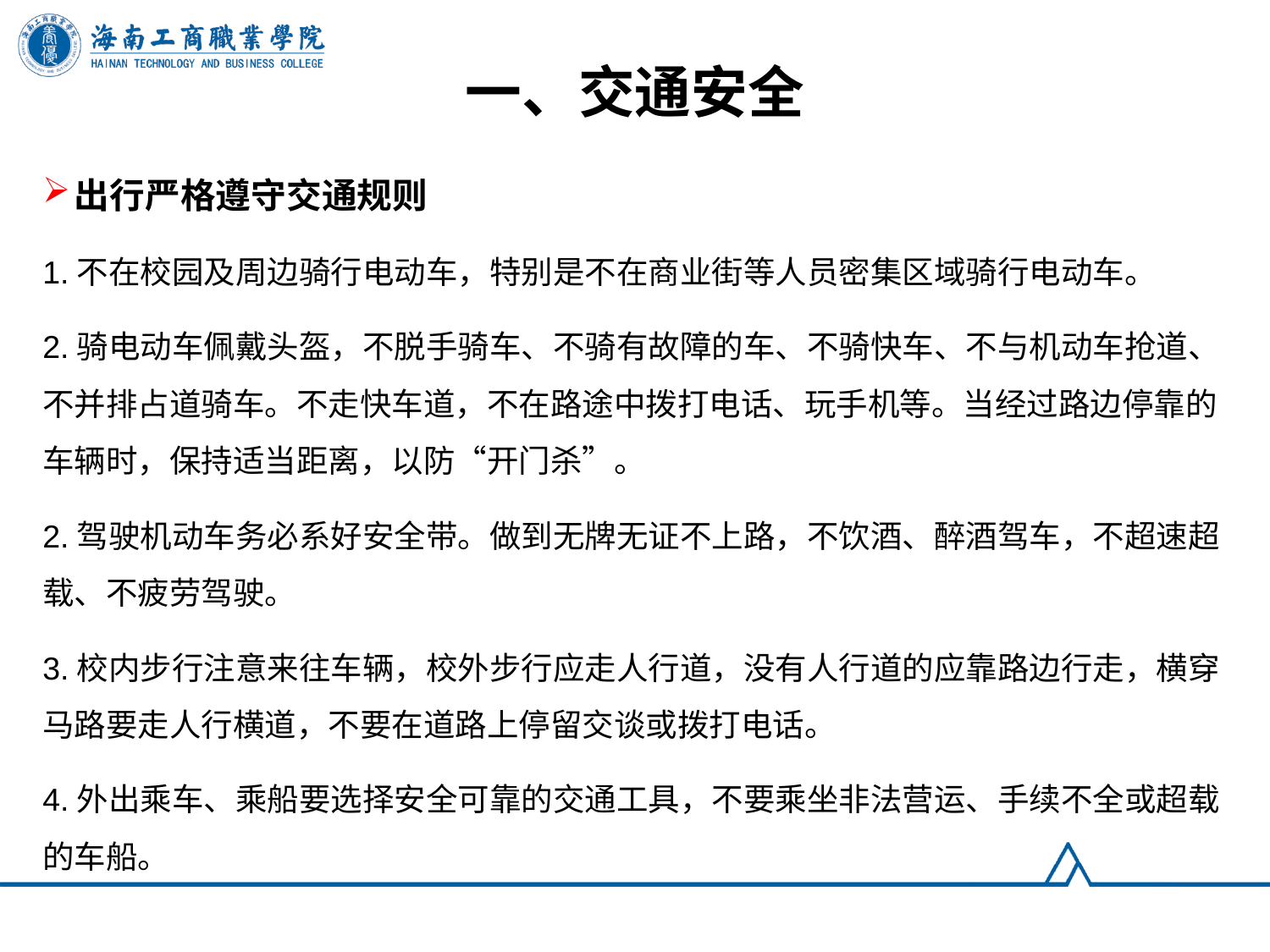

一、交通安全

出行严格遵守交通规则
1.不在校园及周边骑行电动车，特别是不在商业街等人员密集区域骑行电动车。
2.骑电动车佩戴头盔，不脱手骑车、不骑有故障的车、不骑快车、不与机动车抢道、不并排占道骑车。不走快车道，不在路途中拨打电话、玩手机等。当经过路边停靠的车辆时，保持适当距离，以防“开门杀”。
2.驾驶机动车务必系好安全带。做到无牌无证不上路，不饮酒、醉酒驾车，不超速超载、不疲劳驾驶。
3.校内步行注意来往车辆，校外步行应走人行道，没有人行道的应靠路边行走，横穿马路要走人行横道，不要在道路上停留交谈或拨打电话。
4.外出乘车、乘船要选择安全可靠的交通工具，不要乘坐非法营运、手续不全或超载的车船。